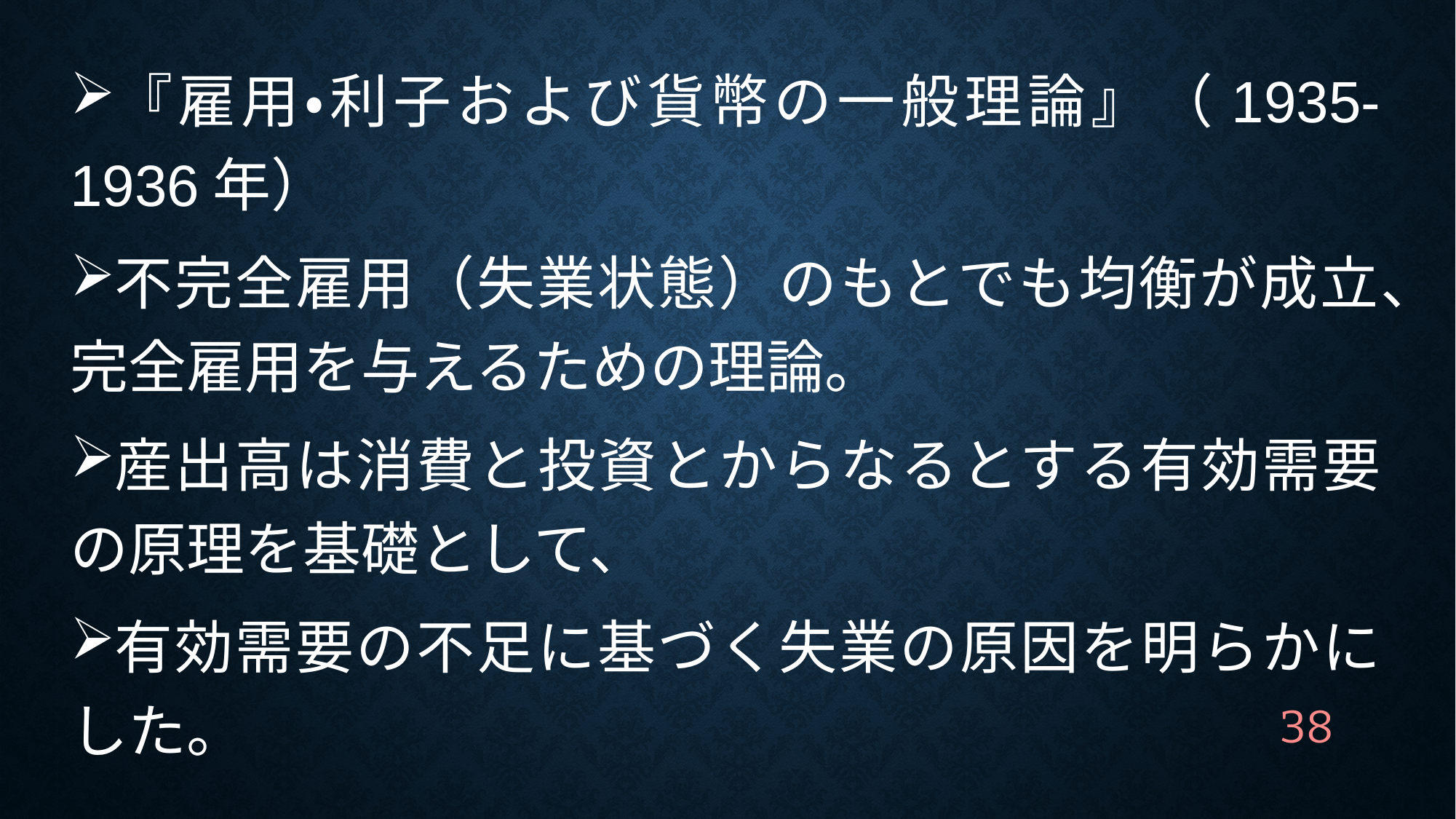

『雇用・利子および貨幣の一般理論』（1935- 1936年）
不完全雇用（失業状態）のもとでも均衡が成立、完全雇用を与えるための理論。
産出高は消費と投資とからなるとする有効需要の原理を基礎として、
有効需要の不足に基づく失業の原因を明らかにした。

38